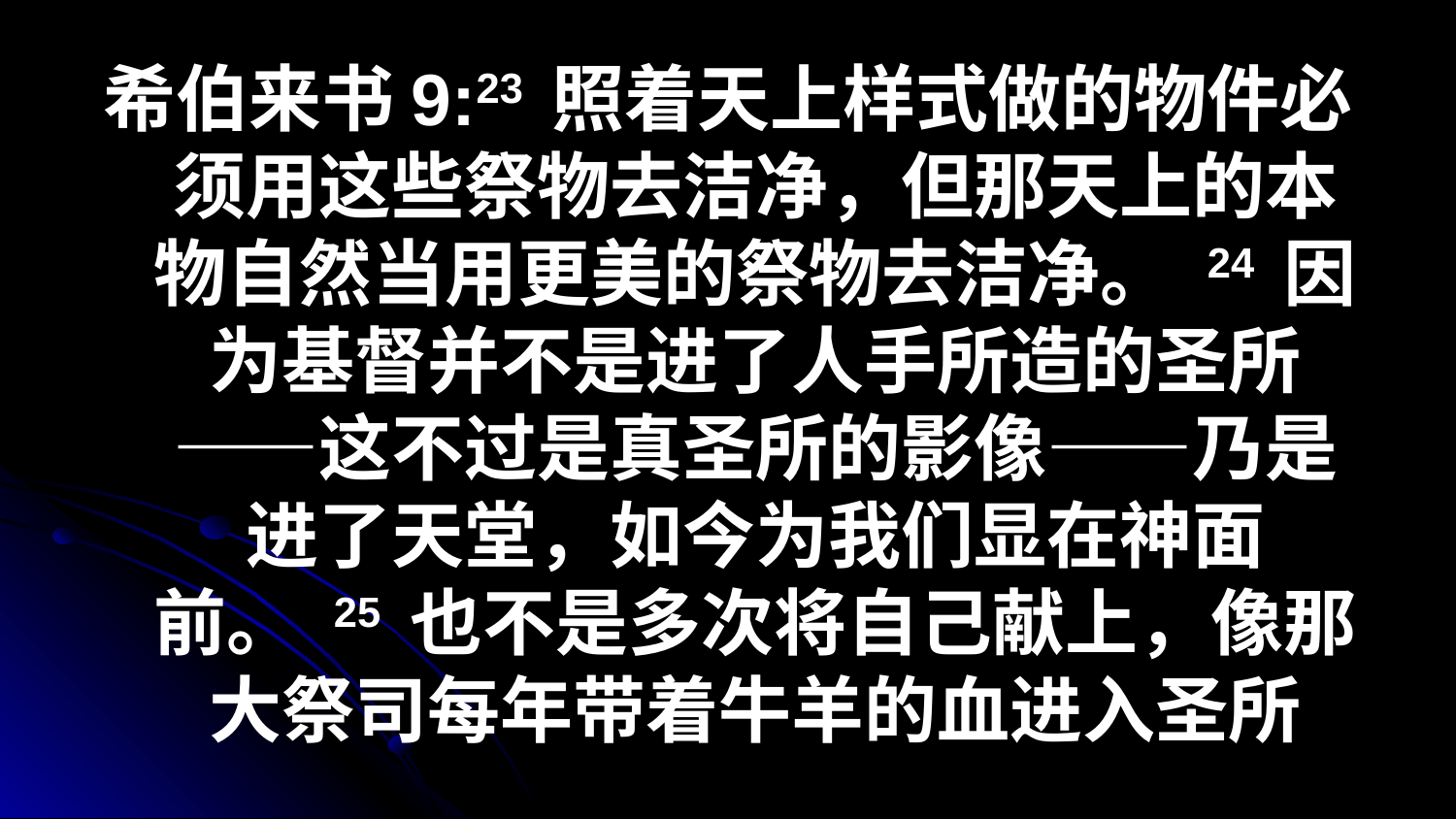

希伯来书9:23 照着天上样式做的物件必须用这些祭物去洁净，但那天上的本物自然当用更美的祭物去洁净。 24 因为基督并不是进了人手所造的圣所——这不过是真圣所的影像——乃是进了天堂，如今为我们显在神面前。 25 也不是多次将自己献上，像那大祭司每年带着牛羊的血进入圣所